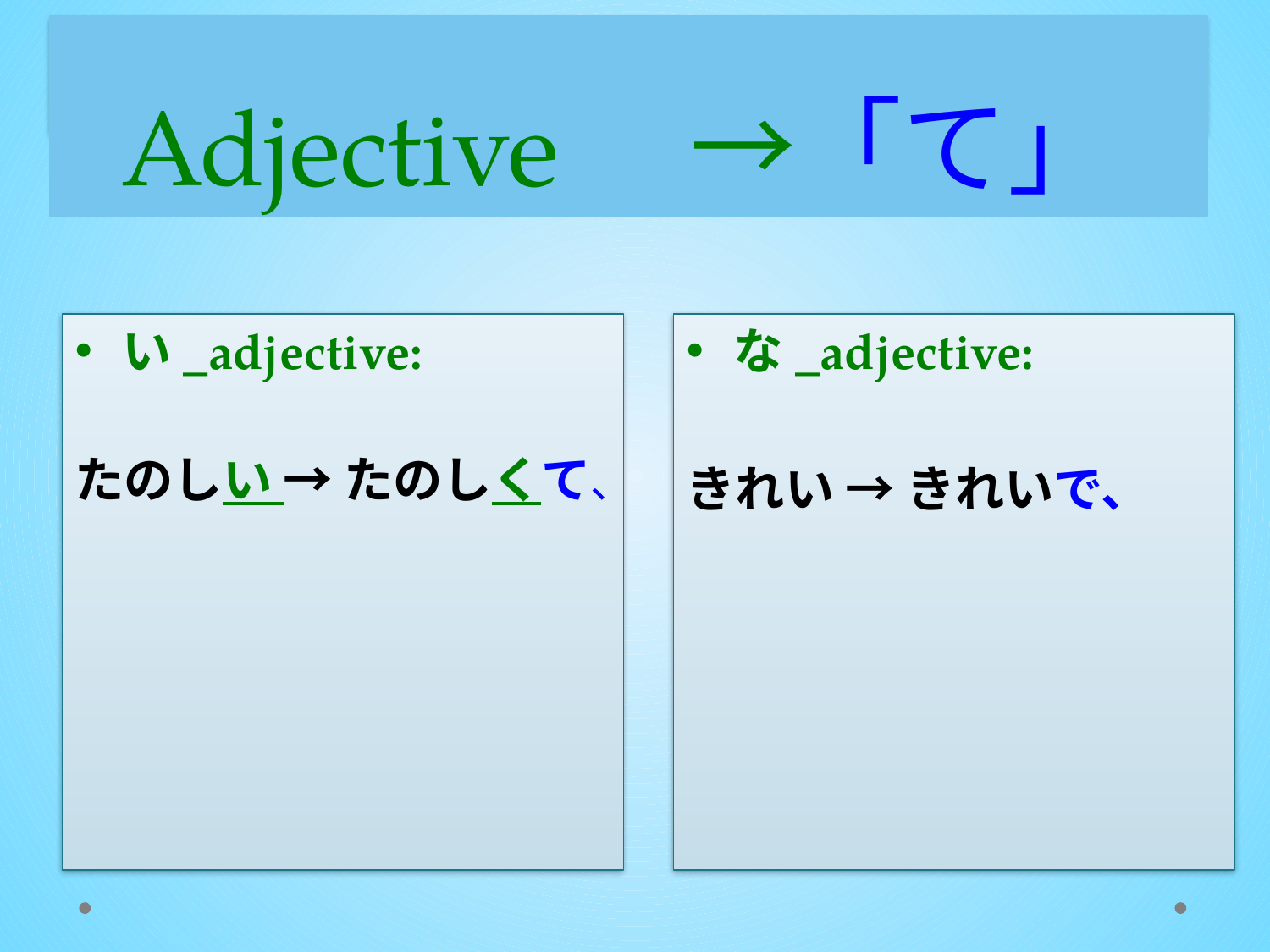

# Conjugation:
 Adjective　→「て」
い_adjective:

たのしい → たのしくて、
な_adjective:

きれい → きれいで、